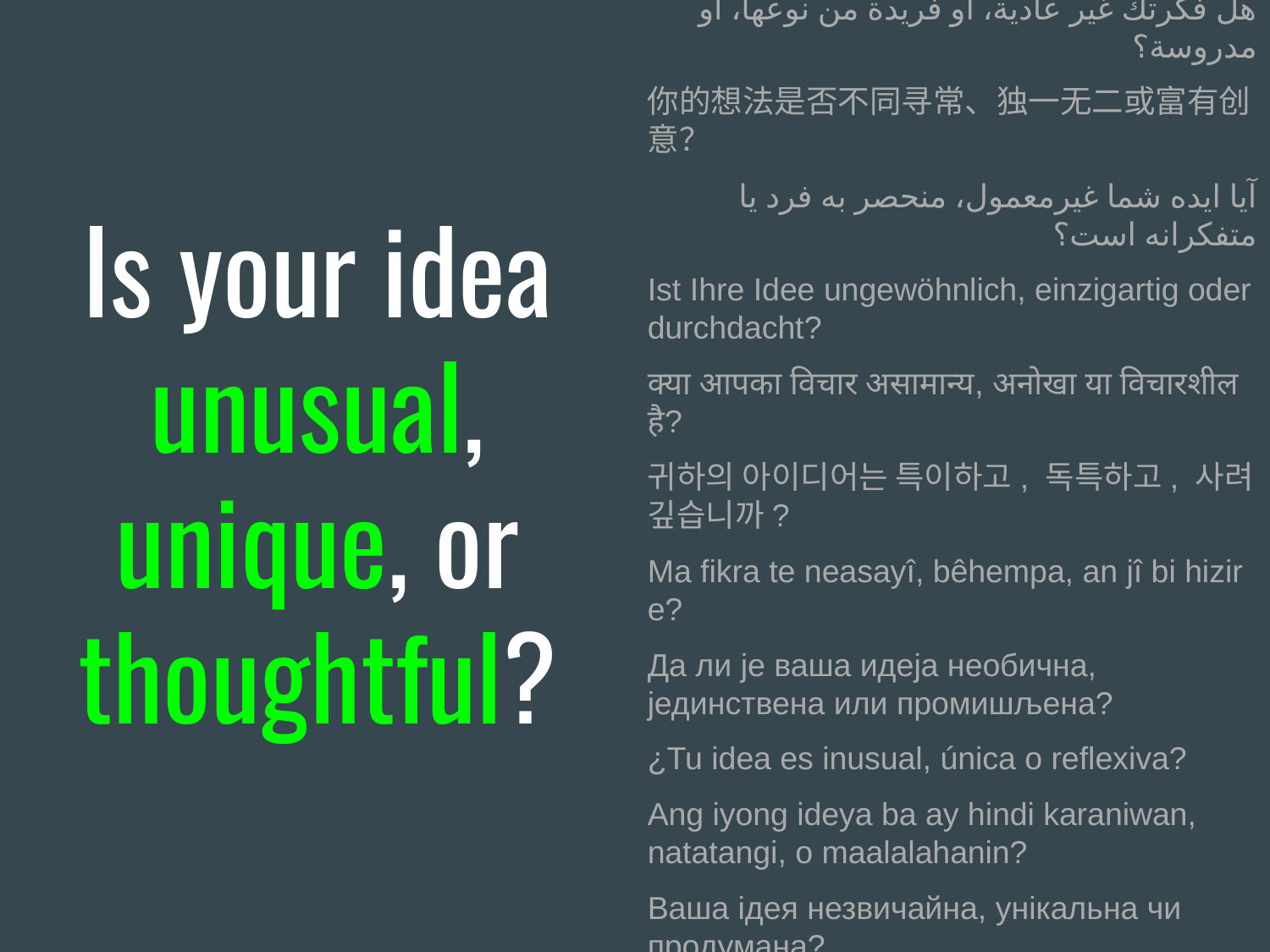

Is your idea unusual, unique, or thoughtful?
هل فكرتك غير عادية، أو فريدة من نوعها، أو مدروسة؟
你的想法是否不同寻常、独一无二或富有创意？
آیا ایده شما غیرمعمول، منحصر به فرد یا متفکرانه است؟
Ist Ihre Idee ungewöhnlich, einzigartig oder durchdacht?
क्या आपका विचार असामान्य, अनोखा या विचारशील है?
귀하의 아이디어는 특이하고, 독특하고, 사려 깊습니까?
Ma fikra te neasayî, bêhempa, an jî bi hizir e?
Да ли је ваша идеја необична, јединствена или промишљена?
¿Tu idea es inusual, única o reflexiva?
Ang iyong ideya ba ay hindi karaniwan, natatangi, o maalalahanin?
Ваша ідея незвичайна, унікальна чи продумана?